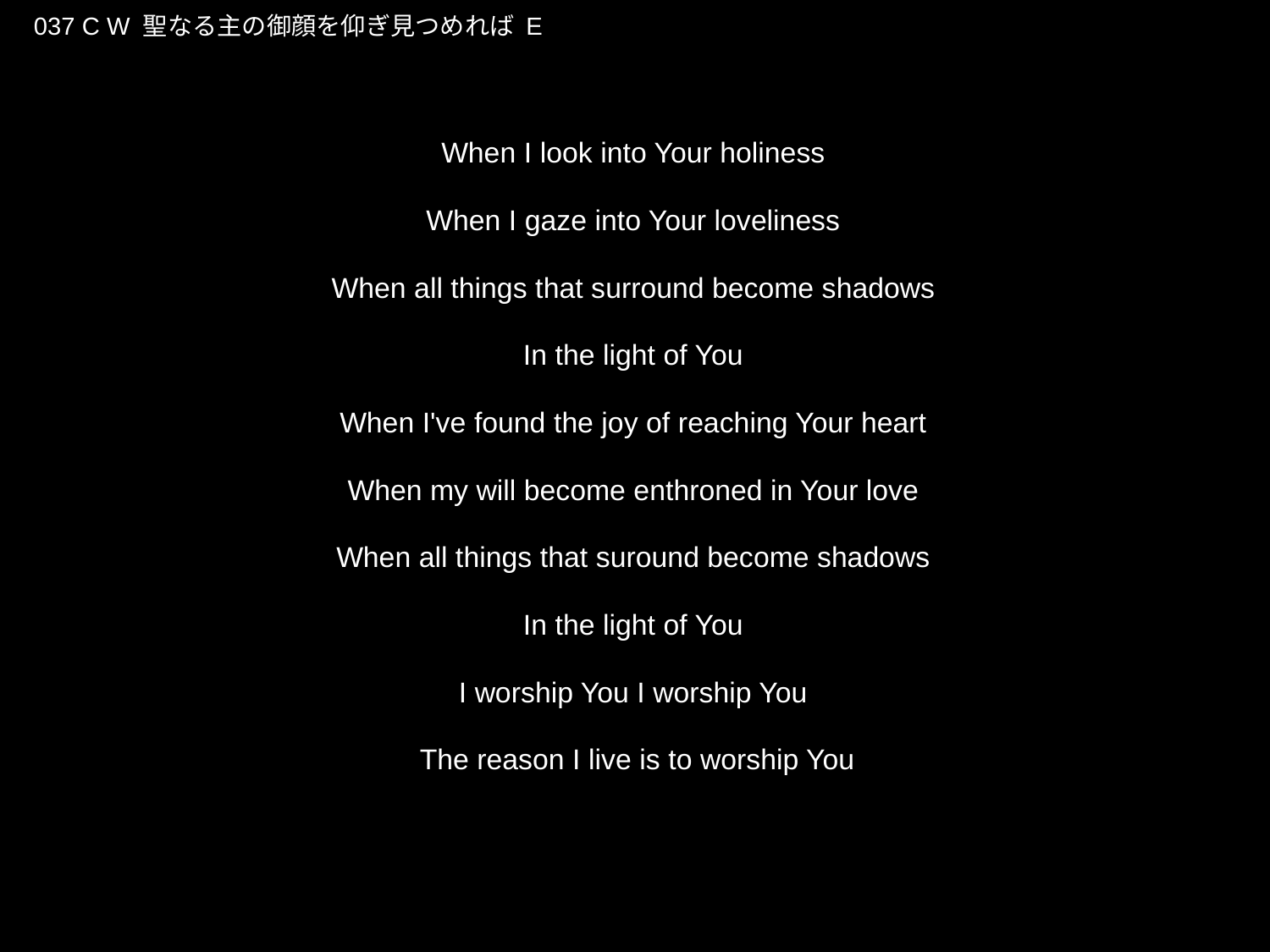

せいなるしゅのみかおをあおぎみつめれば
★W
037 C W 聖なる主の御顔を仰ぎ見つめれば E
★２
When I look into Your holiness
When I gaze into Your loveliness
When all things that surround become shadows
In the light of You
When I've found the joy of reaching Your heart
When my will become enthroned in Your love
When all things that suround become shadows
In the light of You
I worship You I worship You
The reason I live is to worship You